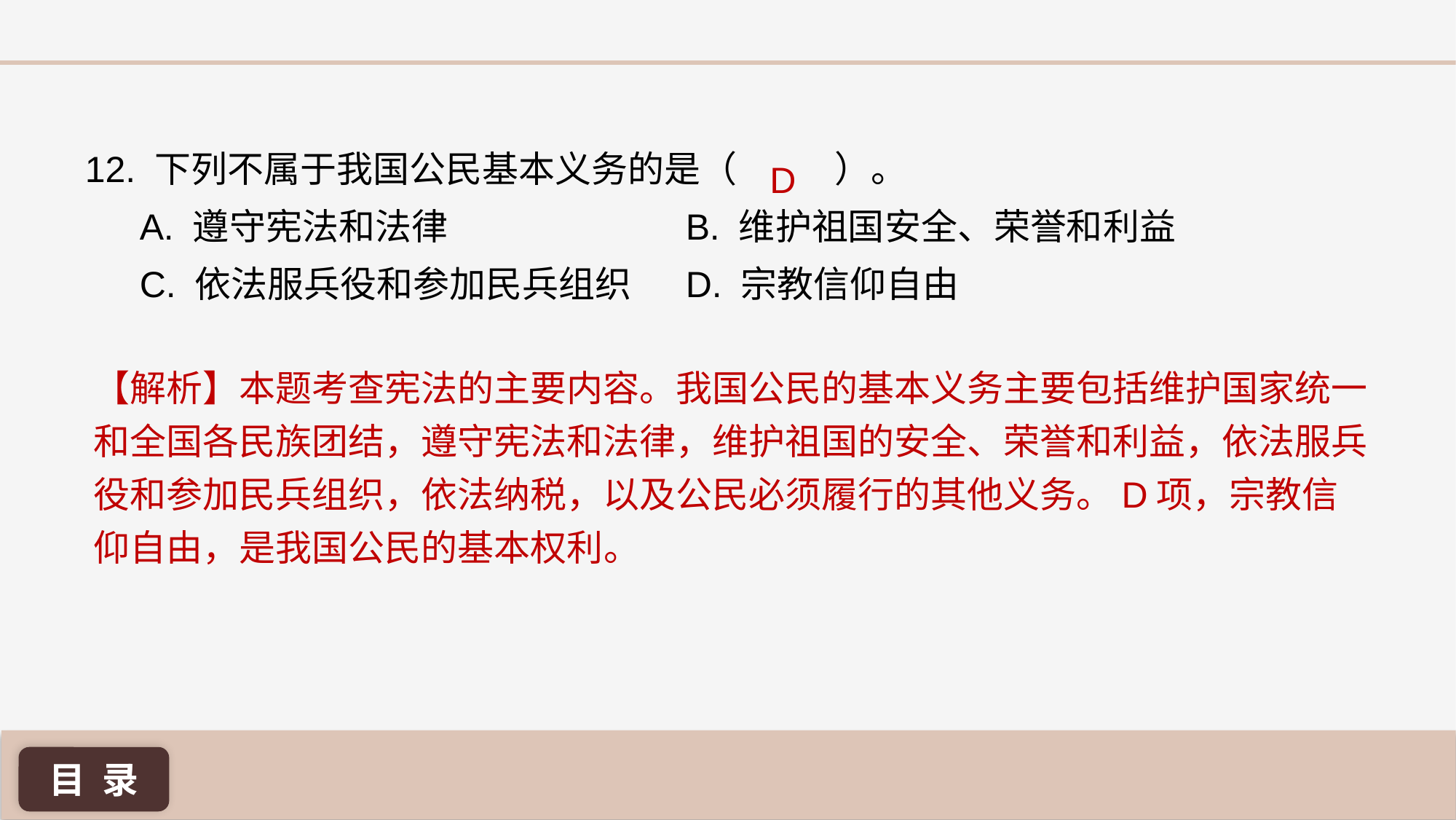

12. 下列不属于我国公民基本义务的是（            ）。
A. 遵守宪法和法律 			B. 维护祖国安全、荣誉和利益
C. 依法服兵役和参加民兵组织 	D. 宗教信仰自由
D
【解析】本题考查宪法的主要内容。我国公民的基本义务主要包括维护国家统一和全国各民族团结，遵守宪法和法律，维护祖国的安全、荣誉和利益，依法服兵役和参加民兵组织，依法纳税，以及公民必须履行的其他义务。D项，宗教信仰自由，是我国公民的基本权利。